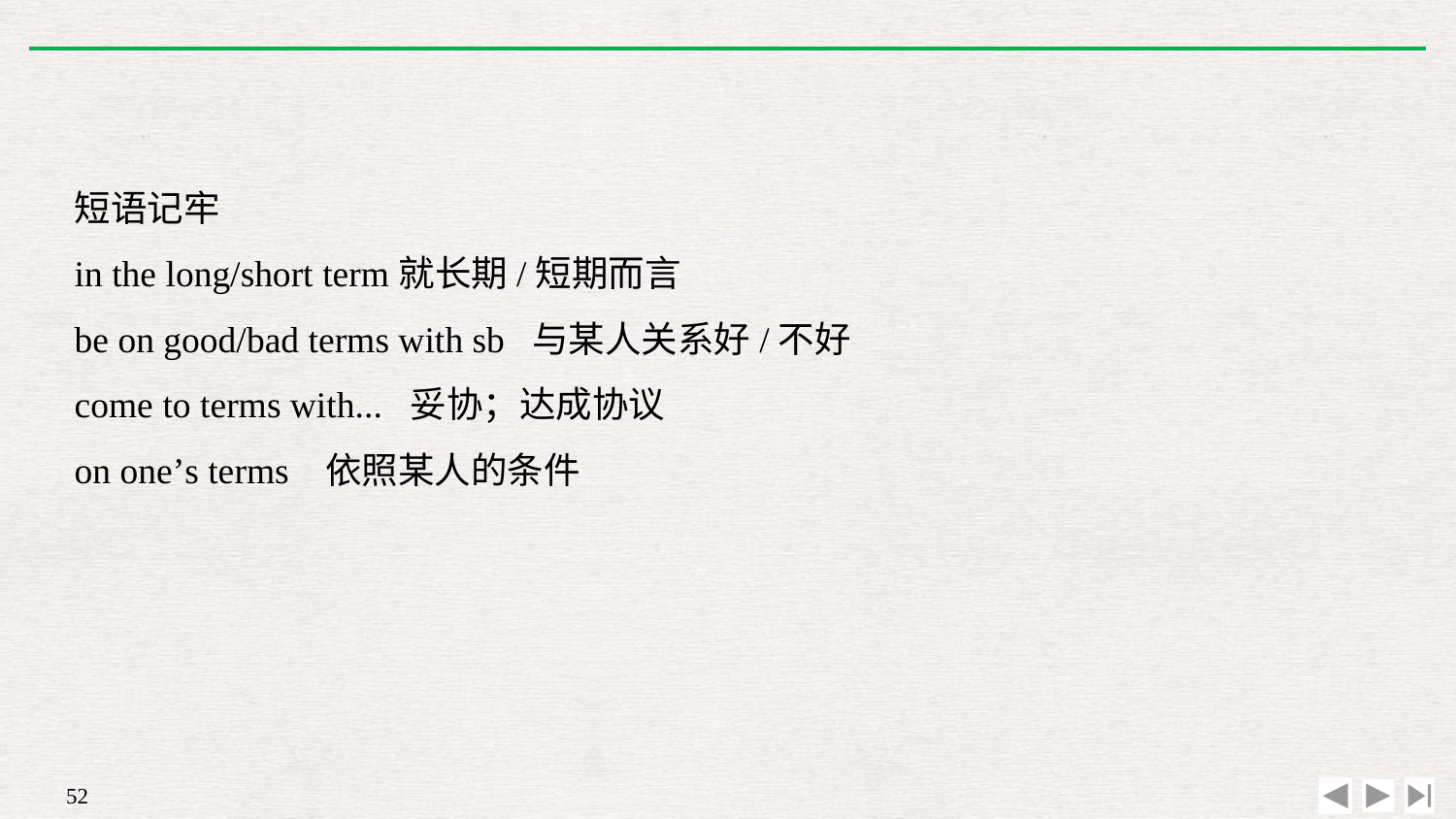

短语记牢
in the long/short term就长期/短期而言
be on good/bad terms with sb  与某人关系好/不好
come to terms with...  妥协；达成协议
on one’s terms   依照某人的条件